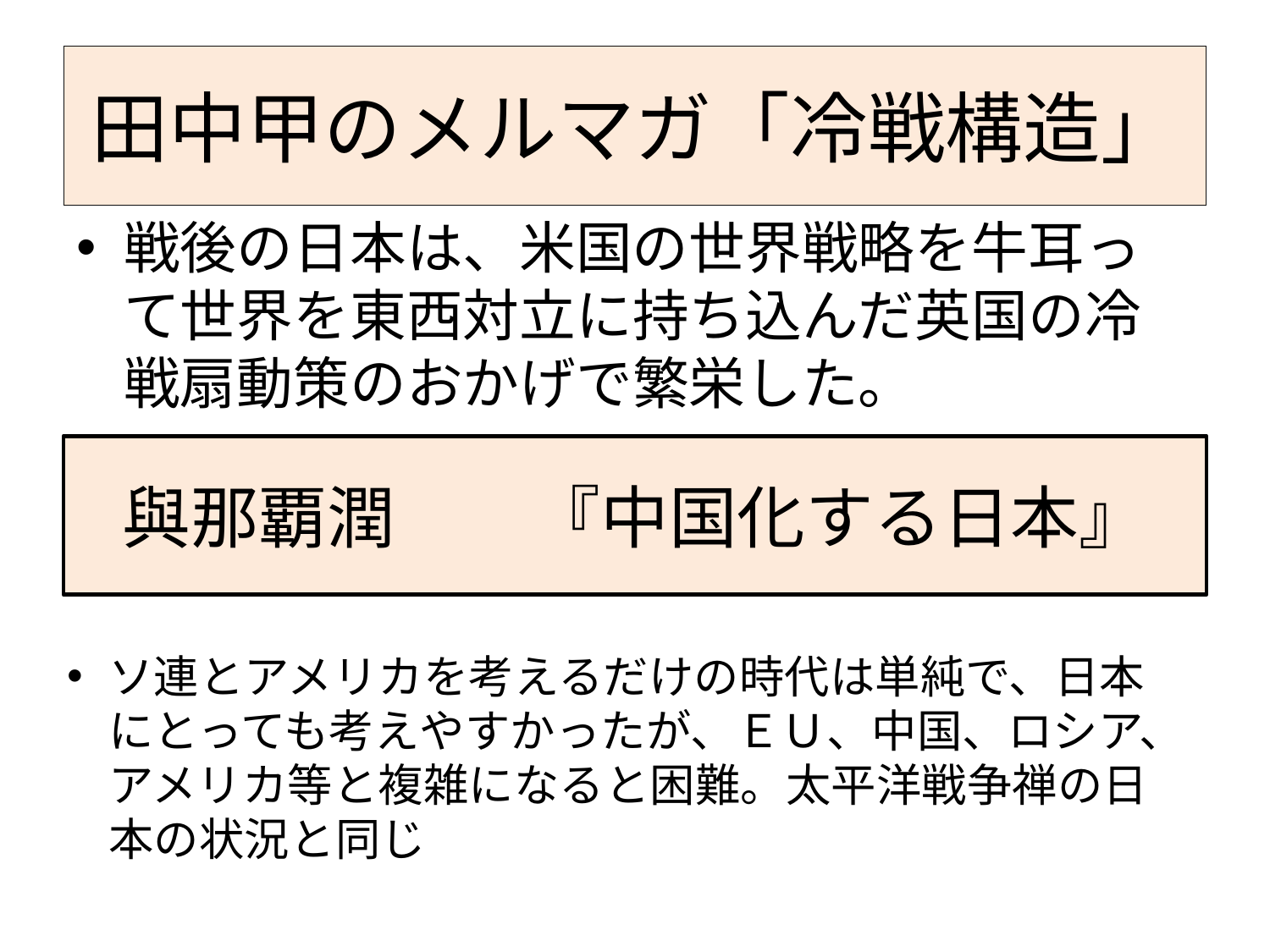

# 田中甲のメルマガ「冷戦構造」
戦後の日本は、米国の世界戦略を牛耳って世界を東西対立に持ち込んだ英国の冷戦扇動策のおかげで繁栄した。
與那覇潤　　『中国化する日本』
ソ連とアメリカを考えるだけの時代は単純で、日本にとっても考えやすかったが、ＥＵ、中国、ロシア、アメリカ等と複雑になると困難。太平洋戦争禅の日本の状況と同じ